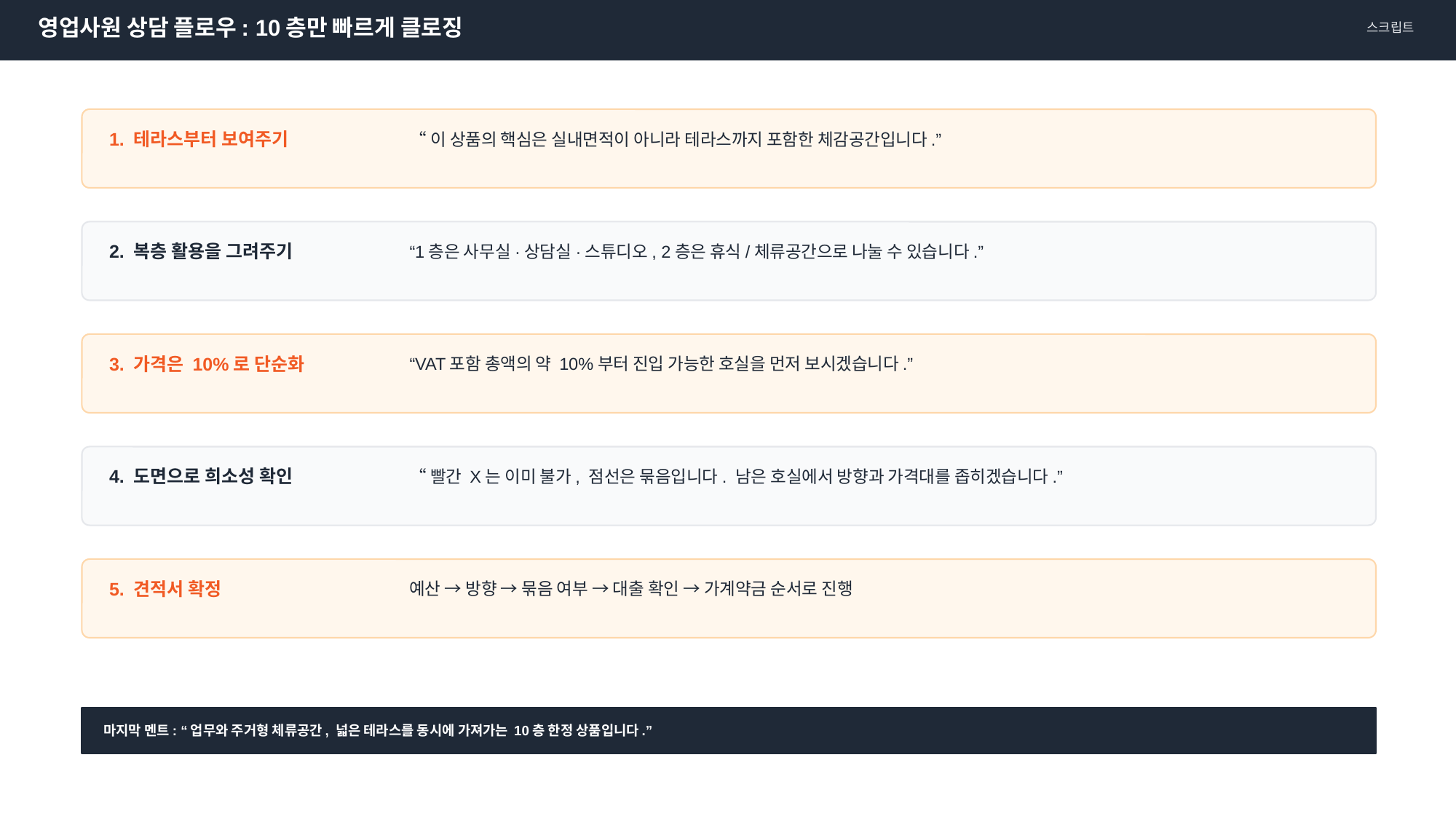

영업사원 상담 플로우: 10층만 빠르게 클로징
스크립트

“이 상품의 핵심은 실내면적이 아니라 테라스까지 포함한 체감공간입니다.”
1. 테라스부터 보여주기

“1층은 사무실·상담실·스튜디오, 2층은 휴식/체류공간으로 나눌 수 있습니다.”
2. 복층 활용을 그려주기

“VAT포함 총액의 약 10%부터 진입 가능한 호실을 먼저 보시겠습니다.”
3. 가격은 10%로 단순화

“빨간 X는 이미 불가, 점선은 묶음입니다. 남은 호실에서 방향과 가격대를 좁히겠습니다.”
4. 도면으로 희소성 확인

예산 → 방향 → 묶음 여부 → 대출 확인 → 가계약금 순서로 진행
5. 견적서 확정

마지막 멘트: “업무와 주거형 체류공간, 넓은 테라스를 동시에 가져가는 10층 한정 상품입니다.”